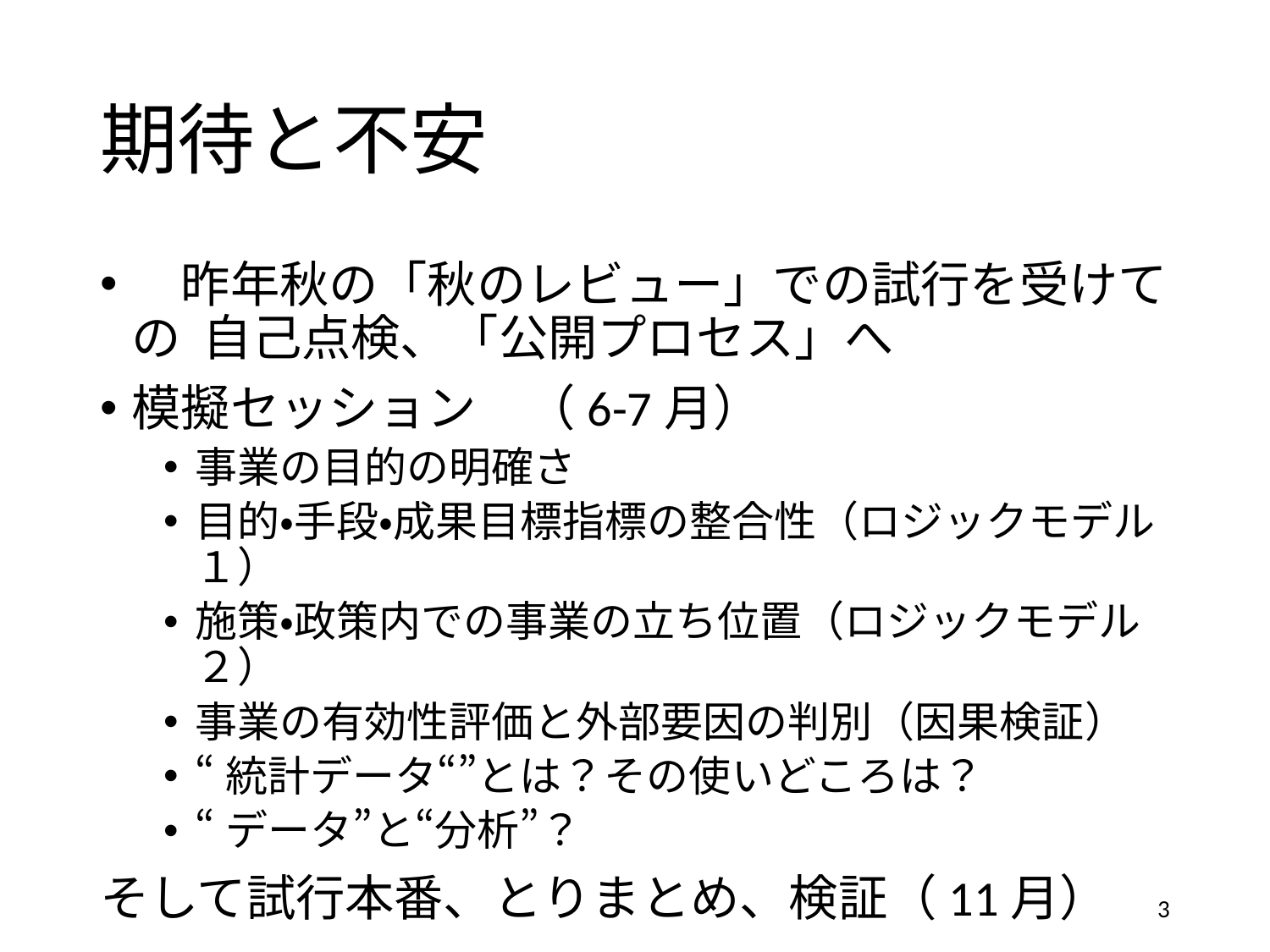

# 期待と不安
　昨年秋の「秋のレビュー」での試行を受けての  自己点検、「公開プロセス」へ
模擬セッション　（6-7月）
事業の目的の明確さ
目的・手段・成果目標指標の整合性（ロジックモデル１）
施策・政策内での事業の立ち位置（ロジックモデル２）
事業の有効性評価と外部要因の判別（因果検証）
“統計データ“”とは？その使いどころは？
“データ”と“分析”？
そして試行本番、とりまとめ、検証（11月）

3